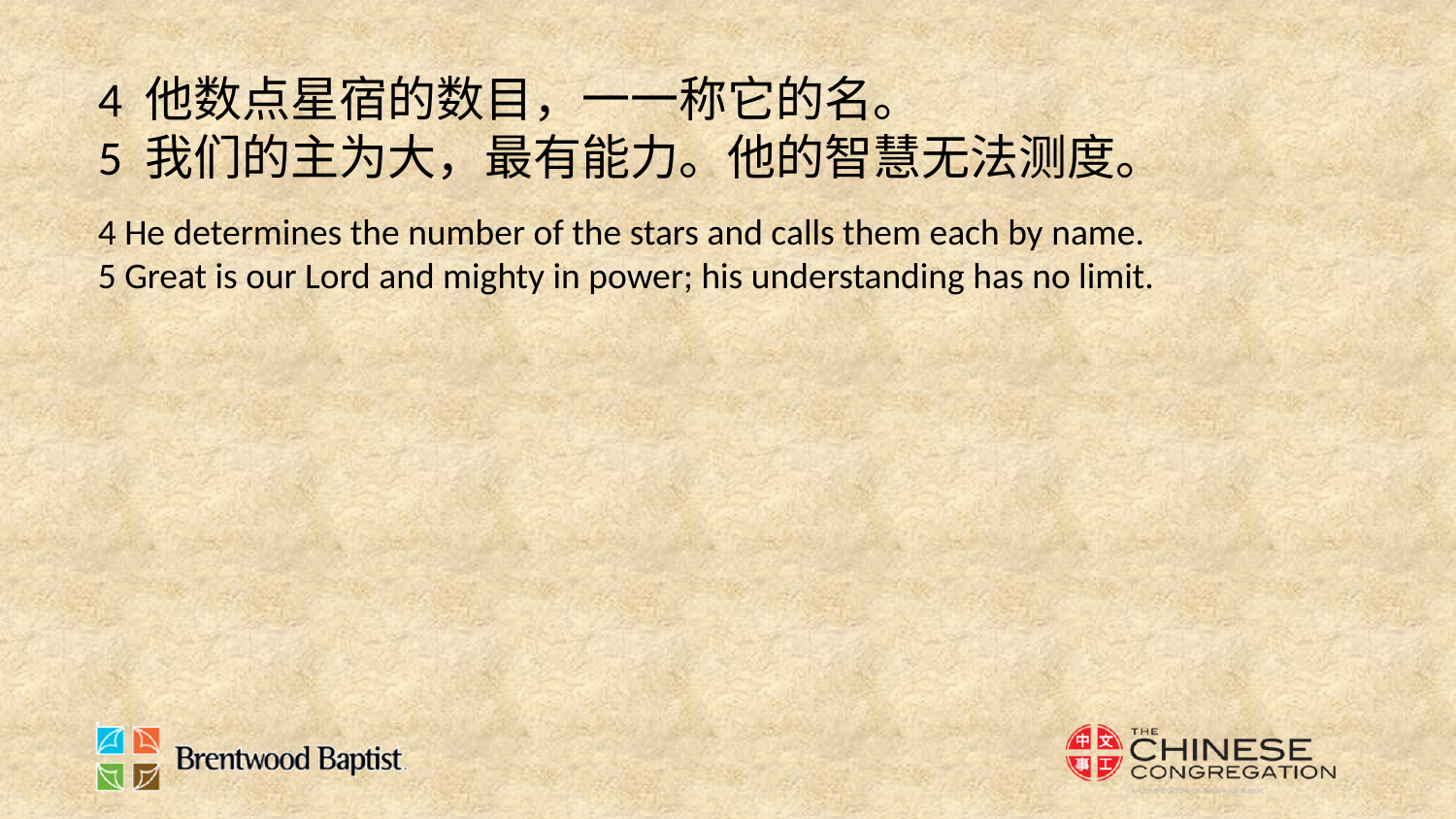

4 他数点星宿的数目，一一称它的名。
5 我们的主为大，最有能力。他的智慧无法测度。

4 He determines the number of the stars and calls them each by name.
5 Great is our Lord and mighty in power; his understanding has no limit.